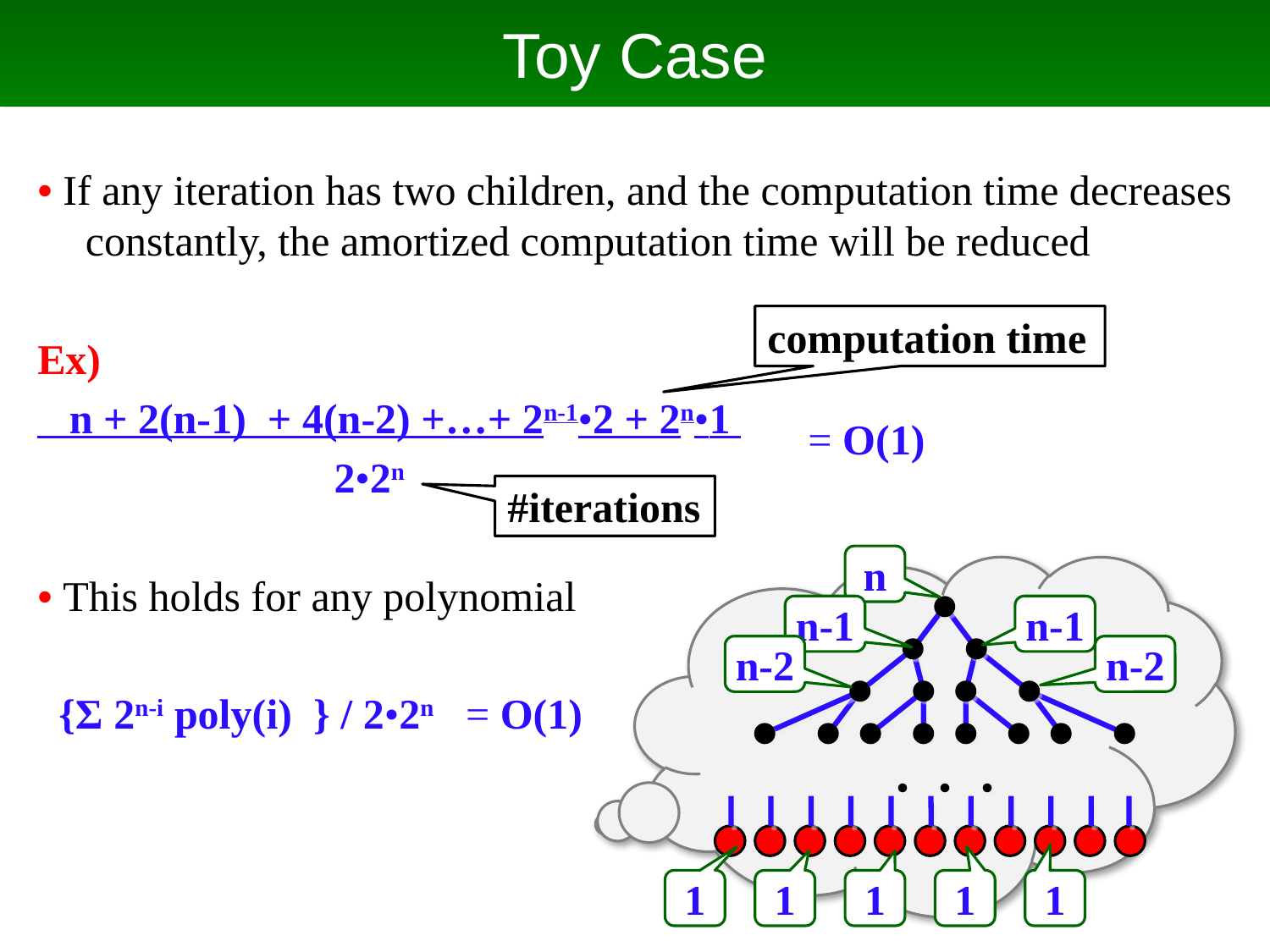

# Toy Case
• If any iteration has two children, and the computation time decreases constantly, the amortized computation time will be reduced

Ex)
   n + 2(n-1)  + 4(n-2) +…+ 2n-1•2 + 2n•1
                            2•2n

• This holds for any polynomial

  {Σ 2n-i poly(i)  } / 2•2n   = O(1)

computation time
= O(1)
#iterations
n

n-1
n-1

n-2
n-2

・・・

1
1
1
1
1